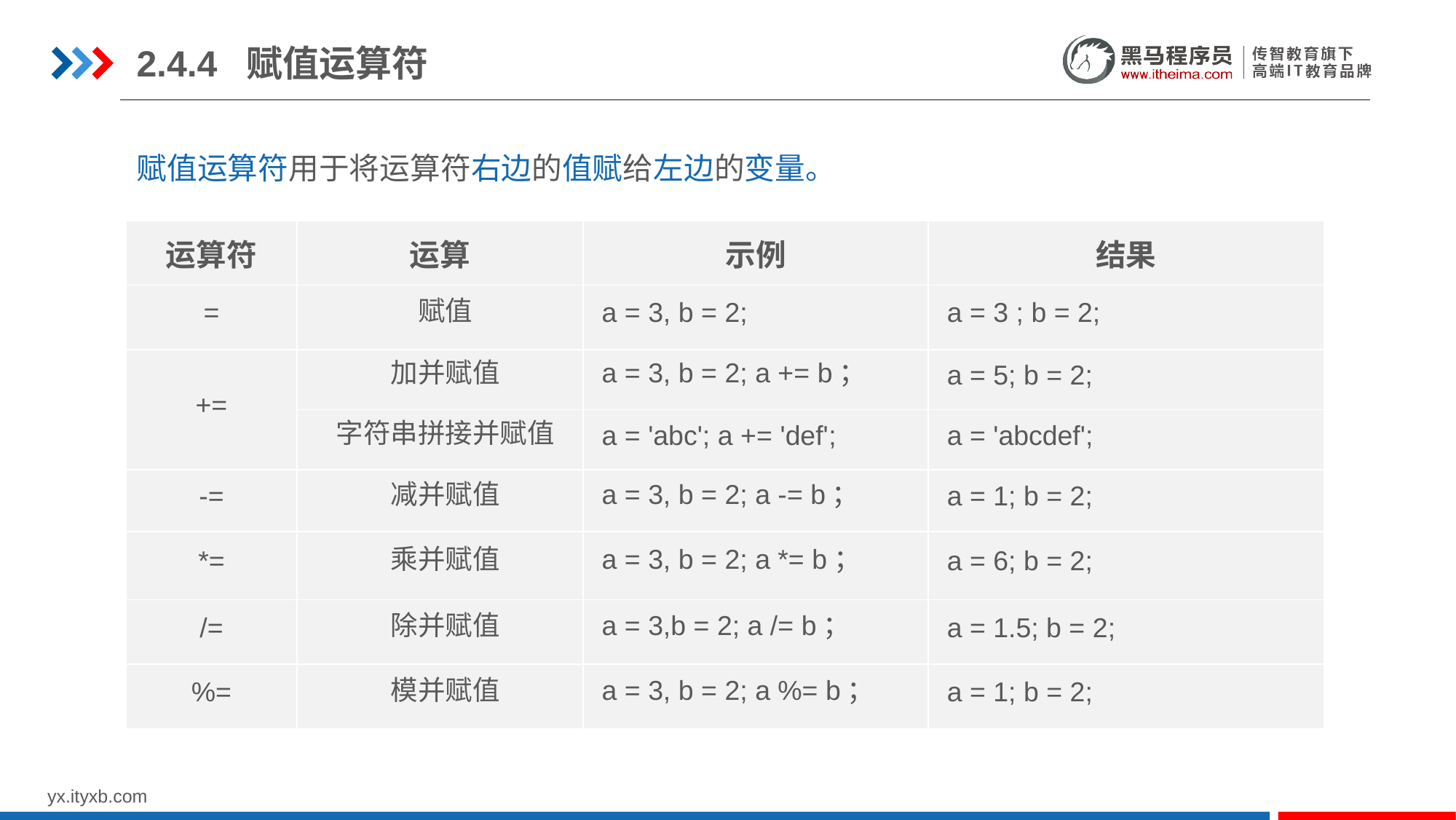

2.4.4  赋值运算符
赋值运算符用于将运算符右边的值赋给左边的变量。

| 运算符 | 运算 | 示例 | 结果 |
| --- | --- | --- | --- |
| = | 赋值 | a = 3, b = 2; | a = 3 ; b = 2; |
| += | 加并赋值 | a = 3, b = 2; a += b； | a = 5; b = 2; |
|  | 字符串拼接并赋值 | a = 'abc'; a += 'def'; | a = 'abcdef'; |
| -= | 减并赋值 | a = 3, b = 2; a -= b； | a = 1; b = 2; |
| \*= | 乘并赋值 | a = 3, b = 2; a \*= b； | a = 6; b = 2; |
| /= | 除并赋值 | a = 3,b = 2; a /= b； | a = 1.5; b = 2; |
| %= | 模并赋值 | a = 3, b = 2; a %= b； | a = 1; b = 2; |